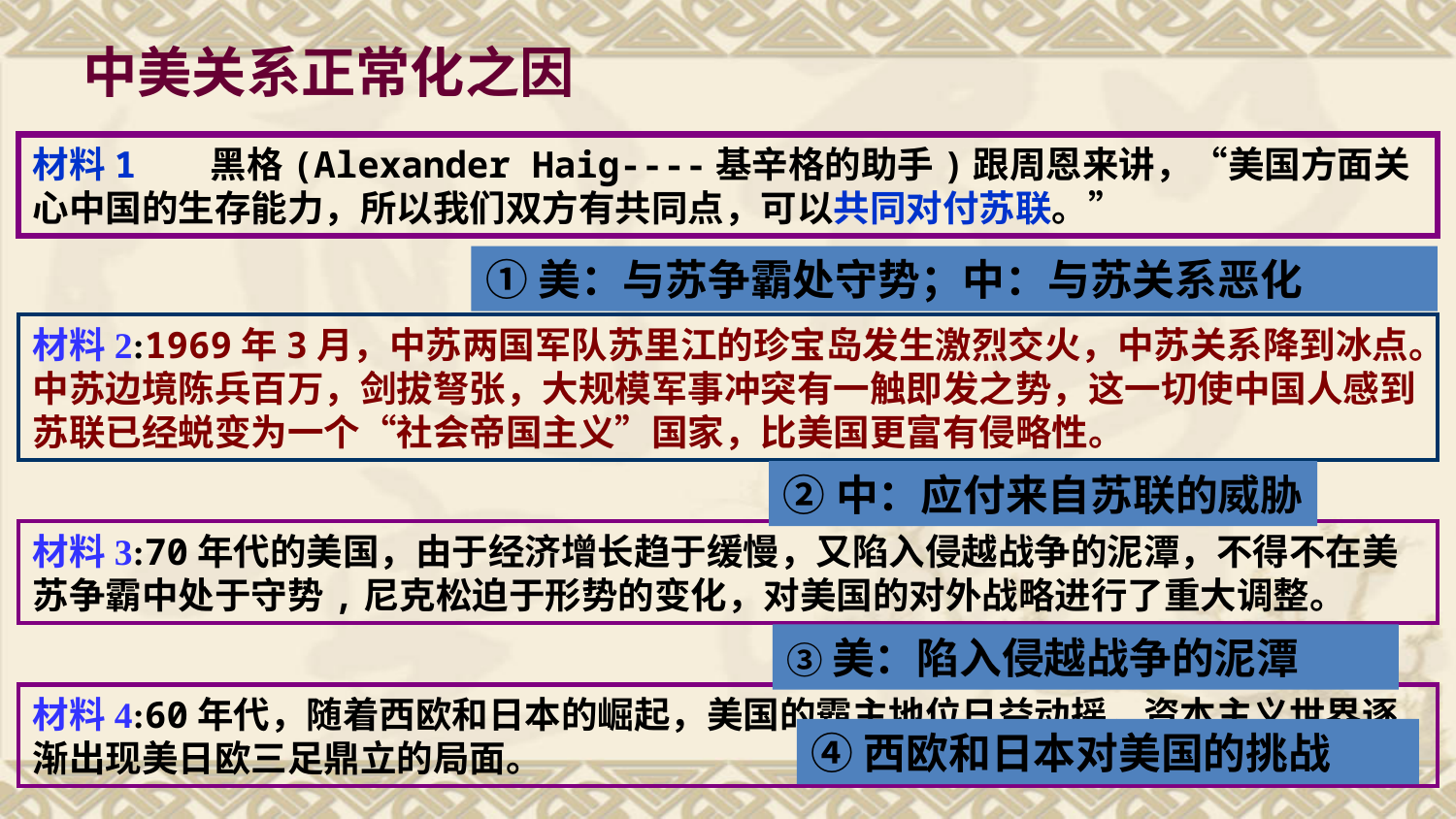

中美关系正常化之因
材料1   黑格(Alexander Haig----基辛格的助手)跟周恩来讲，“美国方面关心中国的生存能力，所以我们双方有共同点，可以共同对付苏联。”
①美：与苏争霸处守势；中：与苏关系恶化
材料2:1969年3月，中苏两国军队苏里江的珍宝岛发生激烈交火，中苏关系降到冰点。中苏边境陈兵百万，剑拔弩张，大规模军事冲突有一触即发之势，这一切使中国人感到苏联已经蜕变为一个“社会帝国主义”国家，比美国更富有侵略性。
②中：应付来自苏联的威胁
材料3:70年代的美国，由于经济增长趋于缓慢，又陷入侵越战争的泥潭，不得不在美苏争霸中处于守势,尼克松迫于形势的变化，对美国的对外战略进行了重大调整。
③美：陷入侵越战争的泥潭
材料4:60年代，随着西欧和日本的崛起，美国的霸主地位日益动摇，资本主义世界逐渐出现美日欧三足鼎立的局面。
④西欧和日本对美国的挑战